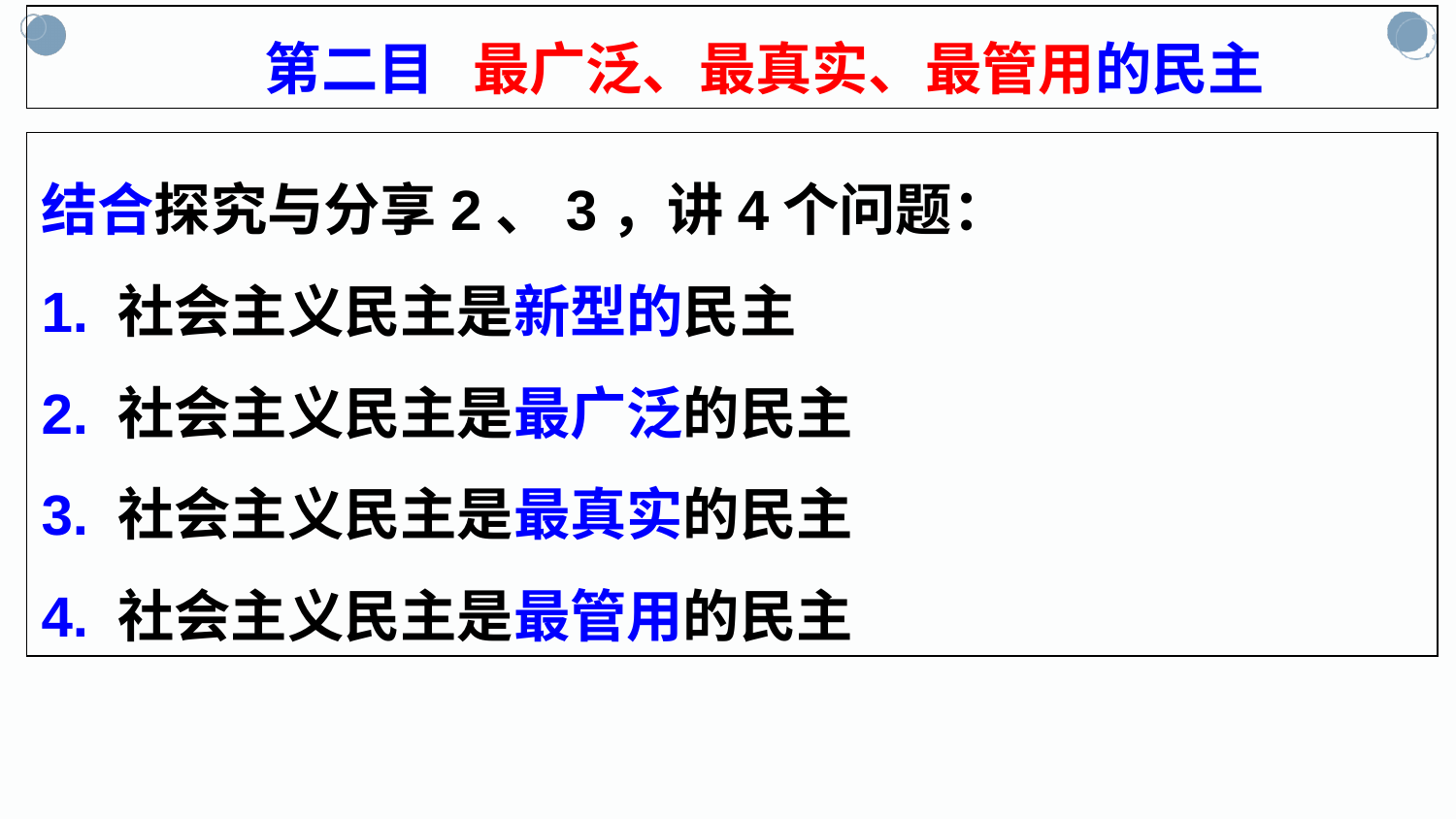

第二目   最广泛、最真实、最管用的民主
结合探究与分享2、3，讲4个问题：
1. 社会主义民主是新型的民主
2. 社会主义民主是最广泛的民主
3. 社会主义民主是最真实的民主
4. 社会主义民主是最管用的民主